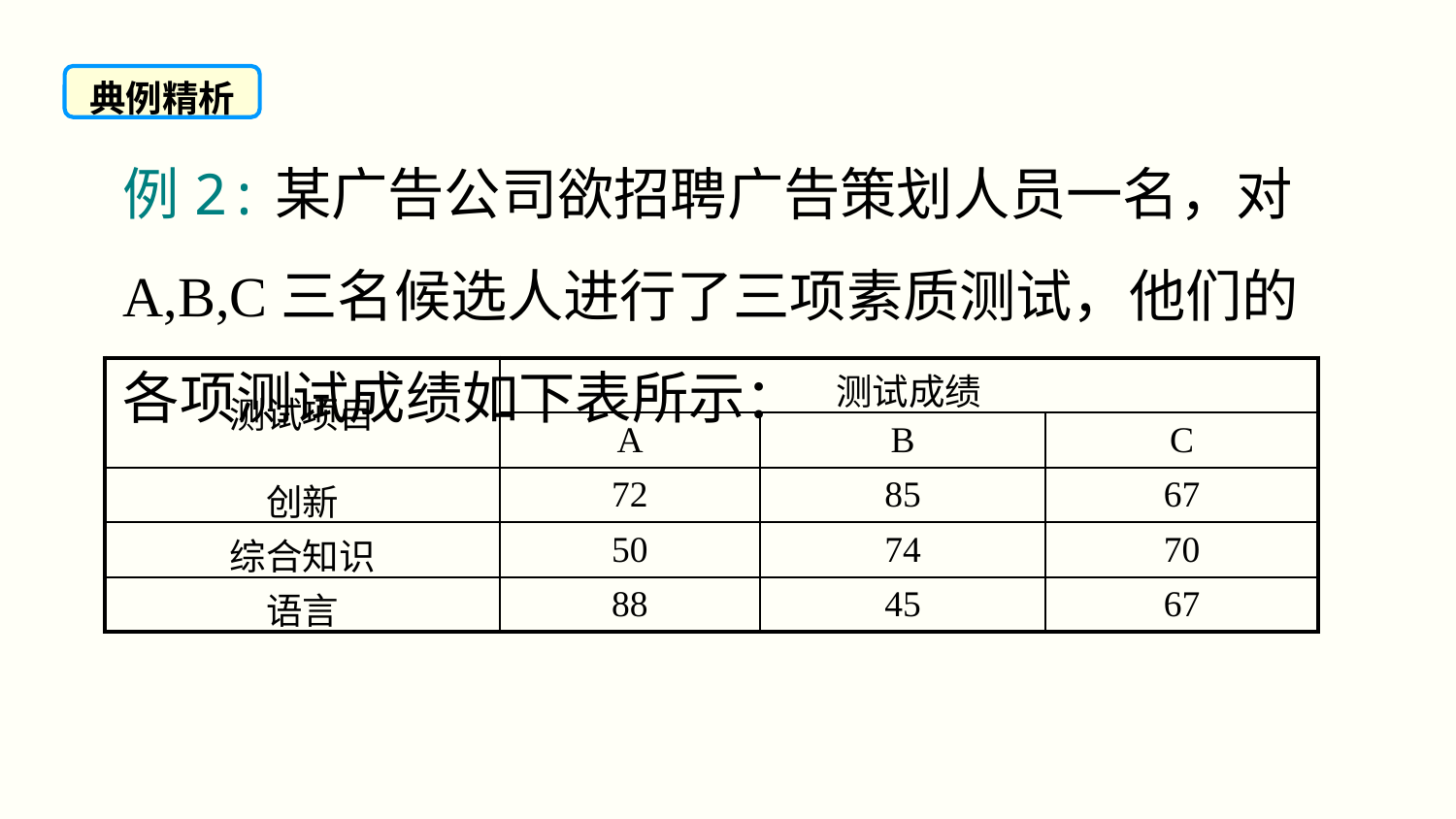

典例精析
例2:某广告公司欲招聘广告策划人员一名，对A,B,C三名候选人进行了三项素质测试，他们的各项测试成绩如下表所示：
| 测试项目 | 测试成绩 |  |  |
| --- | --- | --- | --- |
|  | A | B | C |
| 创新 | 72 | 85 | 67 |
| 综合知识 | 50 | 74 | 70 |
| 语言 | 88 | 45 | 67 |